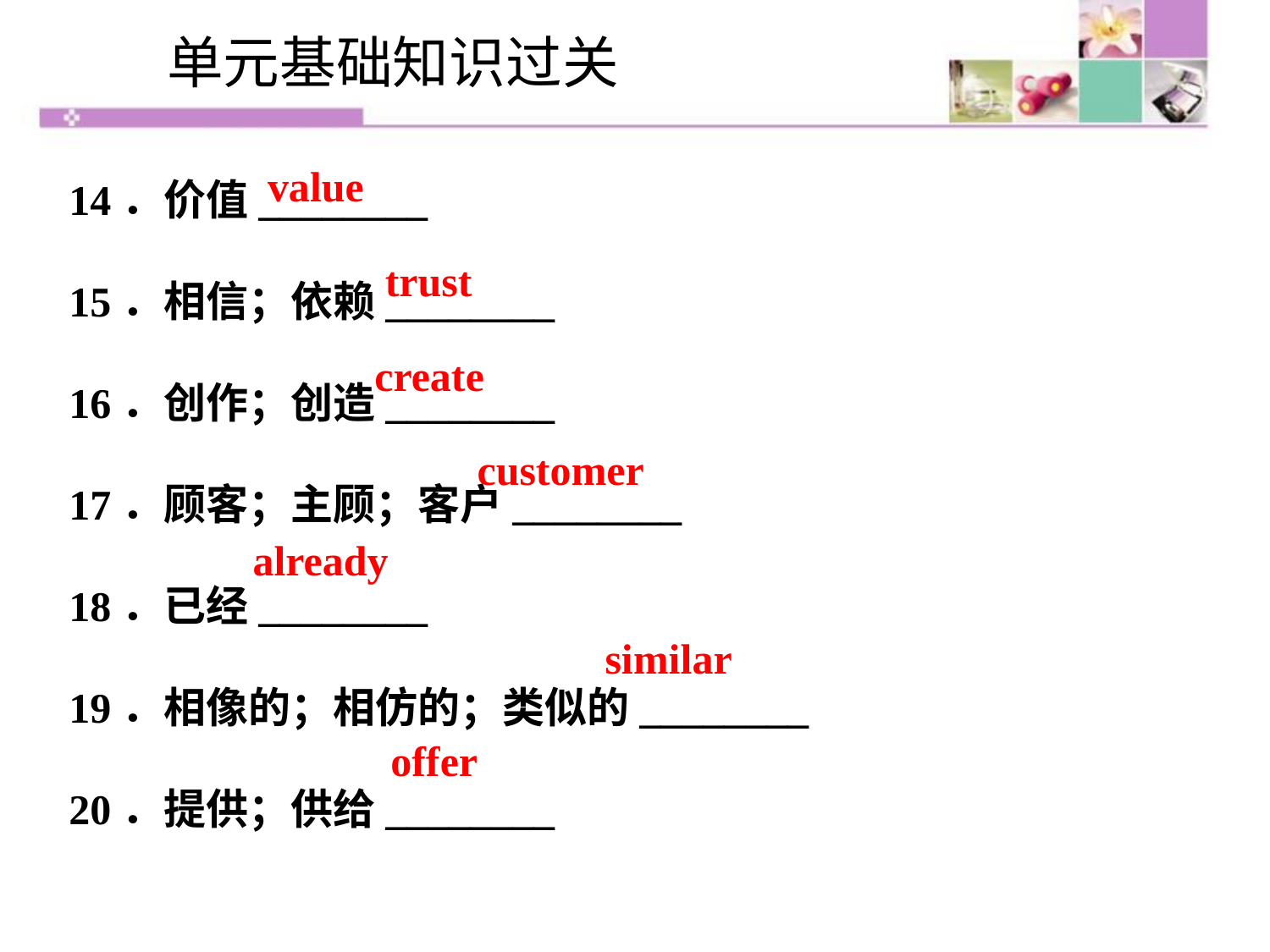

单元基础知识过关
14．价值________
15．相信；依赖________
16．创作；创造________
17．顾客；主顾；客户________
18．已经________
19．相像的；相仿的；类似的________
20．提供；供给________
value
trust
create
customer
already
similar
offer